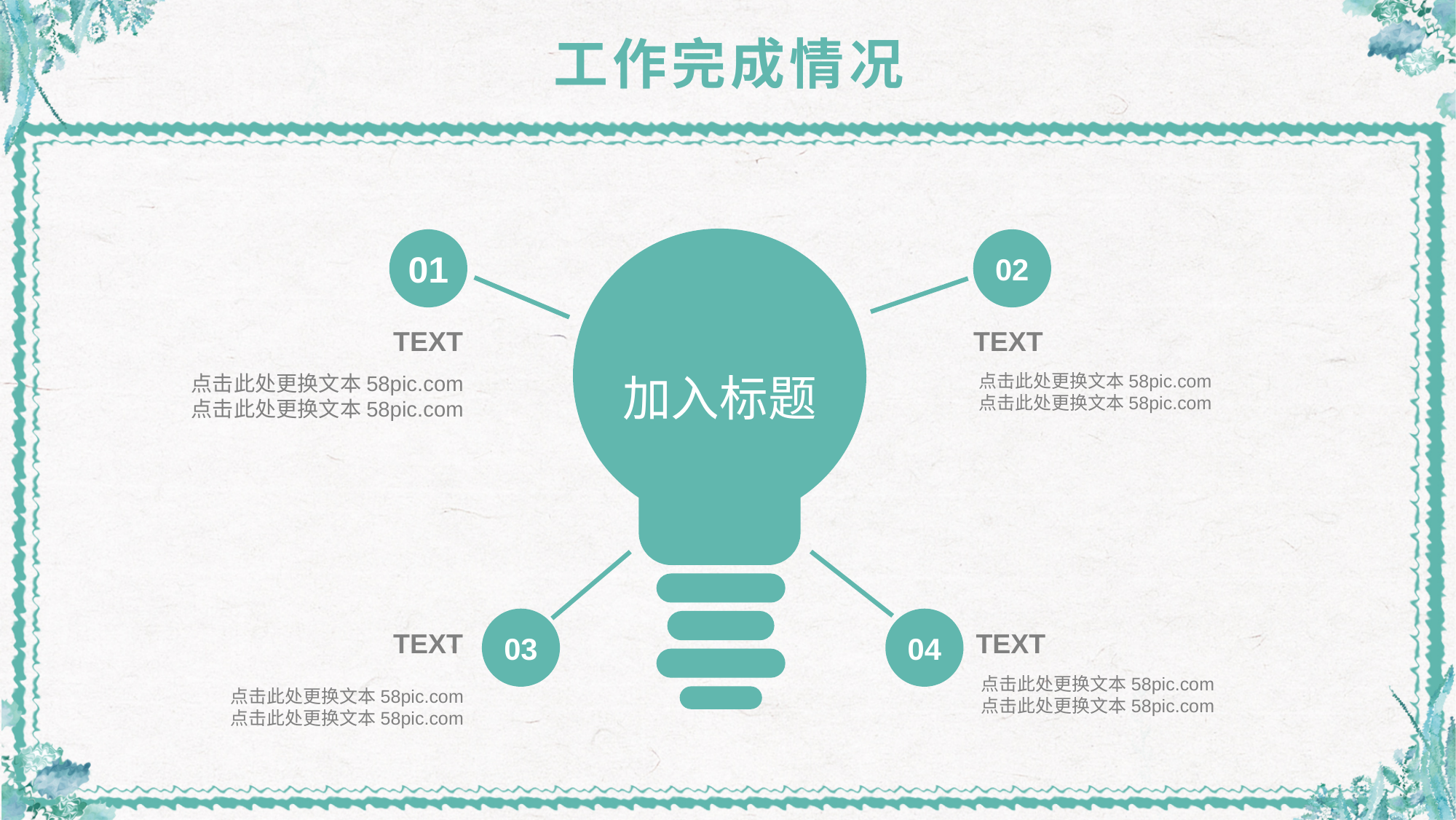

工作完成情况
01
02
加入标题

03
04

TEXT
点击此处更换文本58pic.com
点击此处更换文本58pic.com
TEXT
点击此处更换文本58pic.com
点击此处更换文本58pic.com
TEXT
点击此处更换文本58pic.com
点击此处更换文本58pic.com
TEXT
点击此处更换文本58pic.com
点击此处更换文本58pic.com